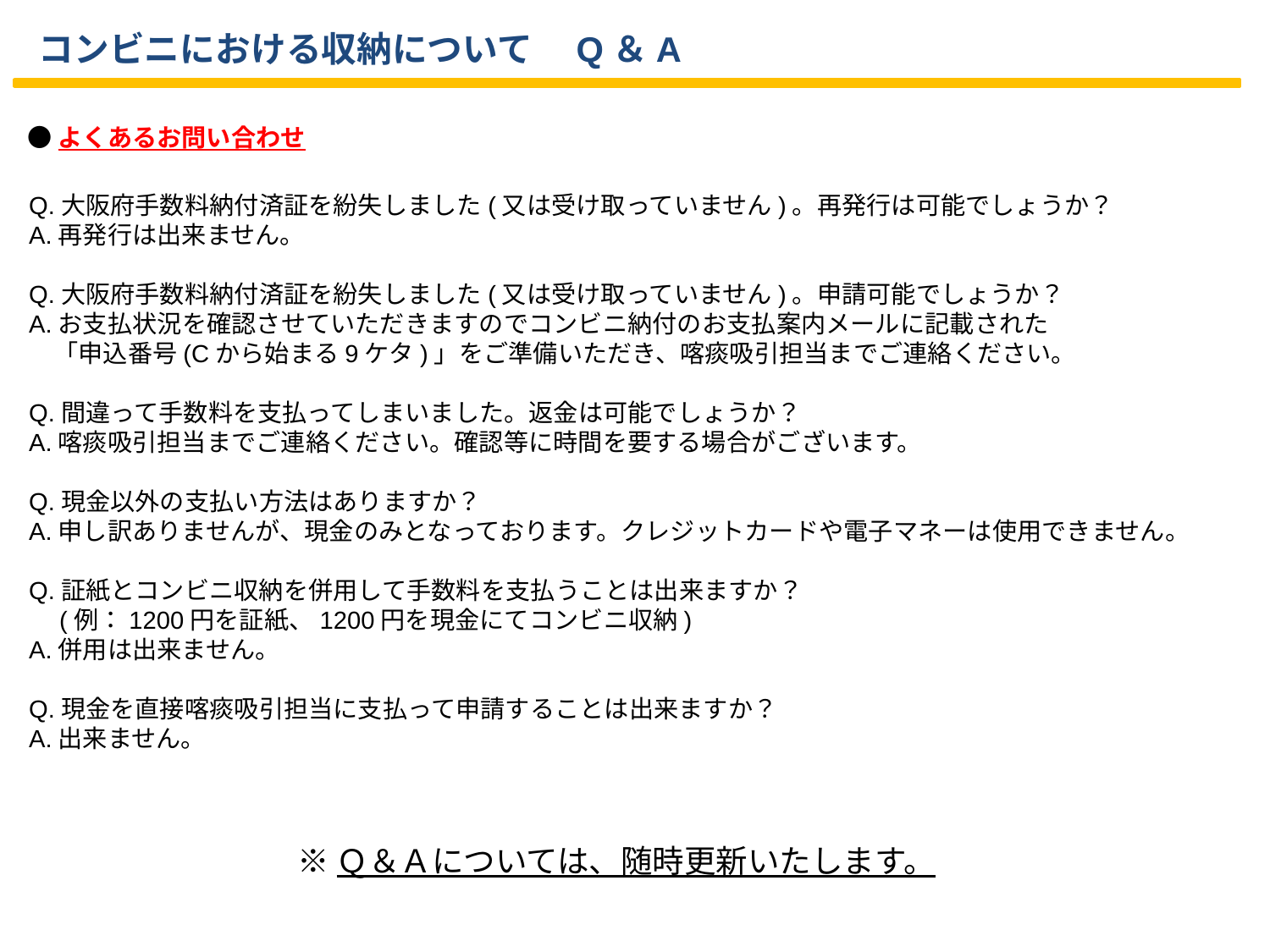

コンビニにおける収納について　Q＆A

●よくあるお問い合わせ
Q.大阪府手数料納付済証を紛失しました(又は受け取っていません)。再発行は可能でしょうか？
A.再発行は出来ません。

Q.大阪府手数料納付済証を紛失しました(又は受け取っていません)。申請可能でしょうか？
A.お支払状況を確認させていただきますのでコンビニ納付のお支払案内メールに記載された
　「申込番号(Cから始まる9ケタ)」をご準備いただき、喀痰吸引担当までご連絡ください。

Q.間違って手数料を支払ってしまいました。返金は可能でしょうか？
A.喀痰吸引担当までご連絡ください。確認等に時間を要する場合がございます。

Q.現金以外の支払い方法はありますか？
A.申し訳ありませんが、現金のみとなっております。クレジットカードや電子マネーは使用できません。

Q.証紙とコンビニ収納を併用して手数料を支払うことは出来ますか？
　(例：1200円を証紙、1200円を現金にてコンビニ収納)
A.併用は出来ません。

Q.現金を直接喀痰吸引担当に支払って申請することは出来ますか？
A.出来ません。
※Ｑ＆Ａについては、随時更新いたします。